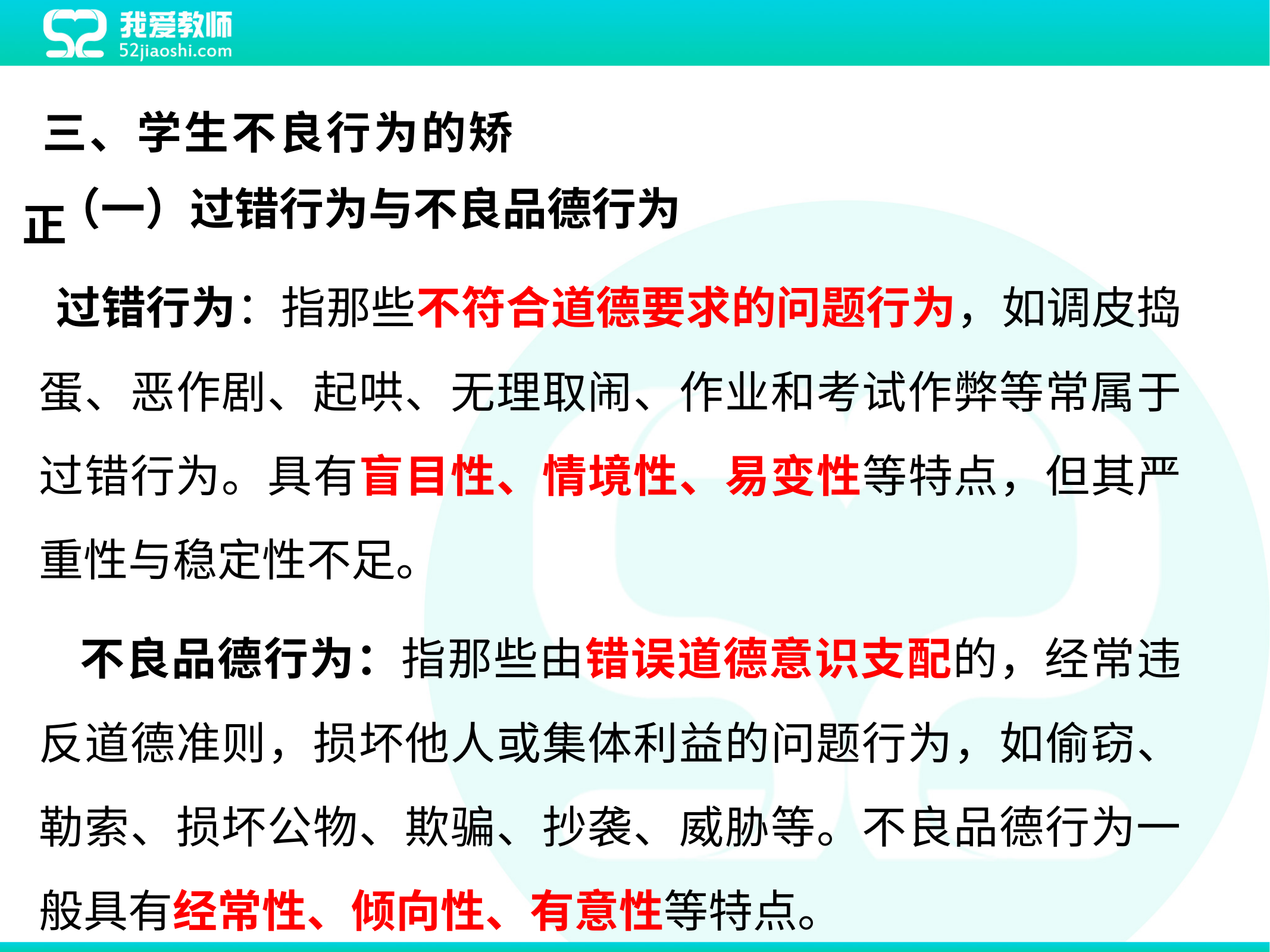

三、学生不良行为的矫正
（一）过错行为与不良品德行为
过错行为：指那些不符合道德要求的问题行为，如调皮捣蛋、恶作剧、起哄、无理取闹、作业和考试作弊等常属于过错行为。具有盲目性、情境性、易变性等特点，但其严重性与稳定性不足。
 不良品德行为：指那些由错误道德意识支配的，经常违反道德准则，损坏他人或集体利益的问题行为，如偷窃、勒索、损坏公物、欺骗、抄袭、威胁等。不良品德行为一般具有经常性、倾向性、有意性等特点。